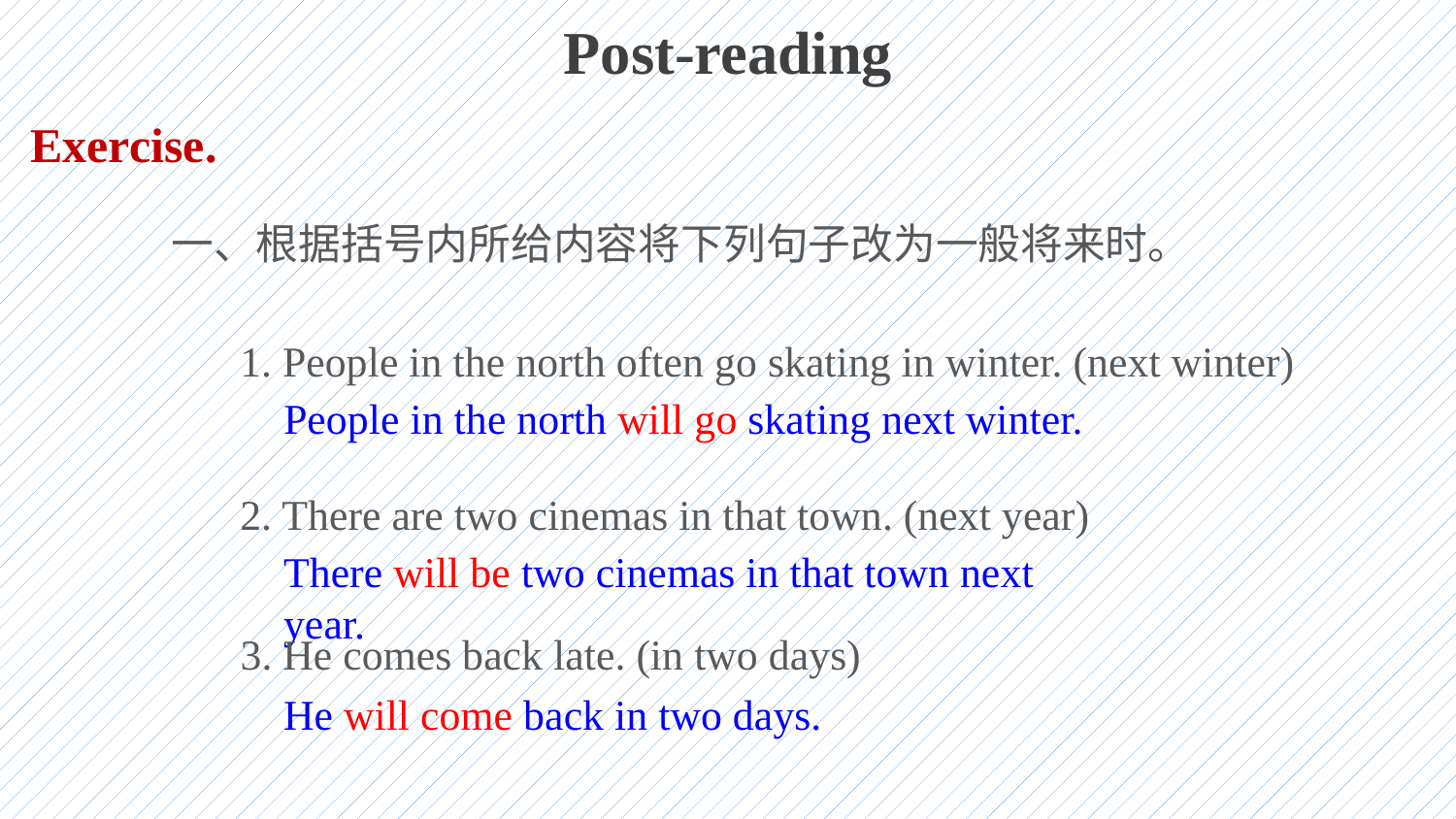

Post-reading
Exercise.
一、根据括号内所给内容将下列句子改为一般将来时。
1. People in the north often go skating in winter. (next winter)

2. There are two cinemas in that town. (next year)
People in the north will go skating next winter.
There will be two cinemas in that town next year.
3. He comes back late. (in two days)
He will come back in two days.